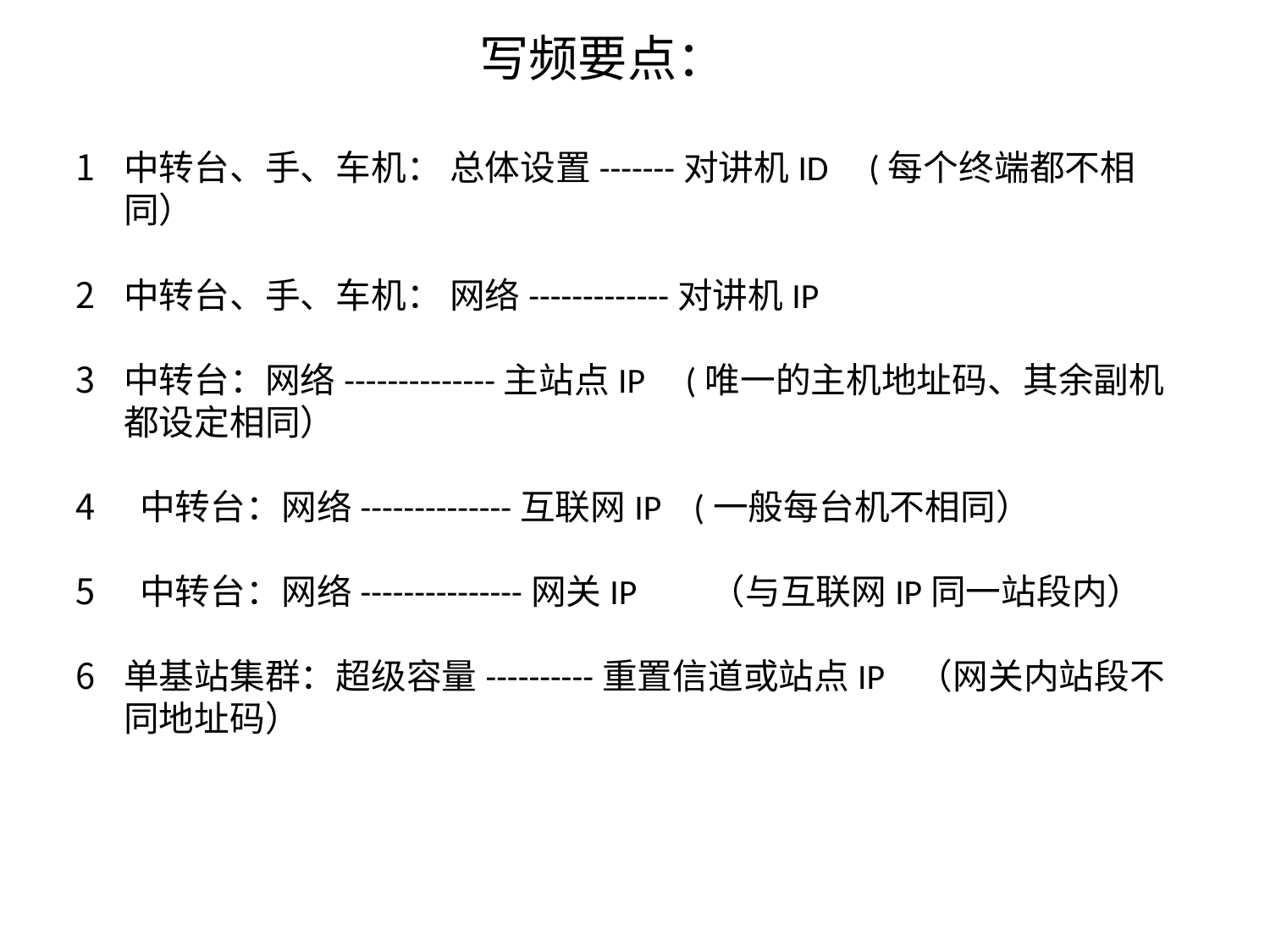

写频要点：

中转台、手、车机： 总体设置-------对讲机ID     (每个终端都不相同）

中转台、手、车机： 网络-------------对讲机IP

中转台：网络--------------主站点IP     (唯一的主机地址码、其余副机都设定相同）

 中转台：网络--------------互联网IP    (一般每台机不相同）

 中转台：网络---------------网关IP        （与互联网IP同一站段内）

单基站集群：超级容量----------重置信道或站点IP   （网关内站段不同地址码）